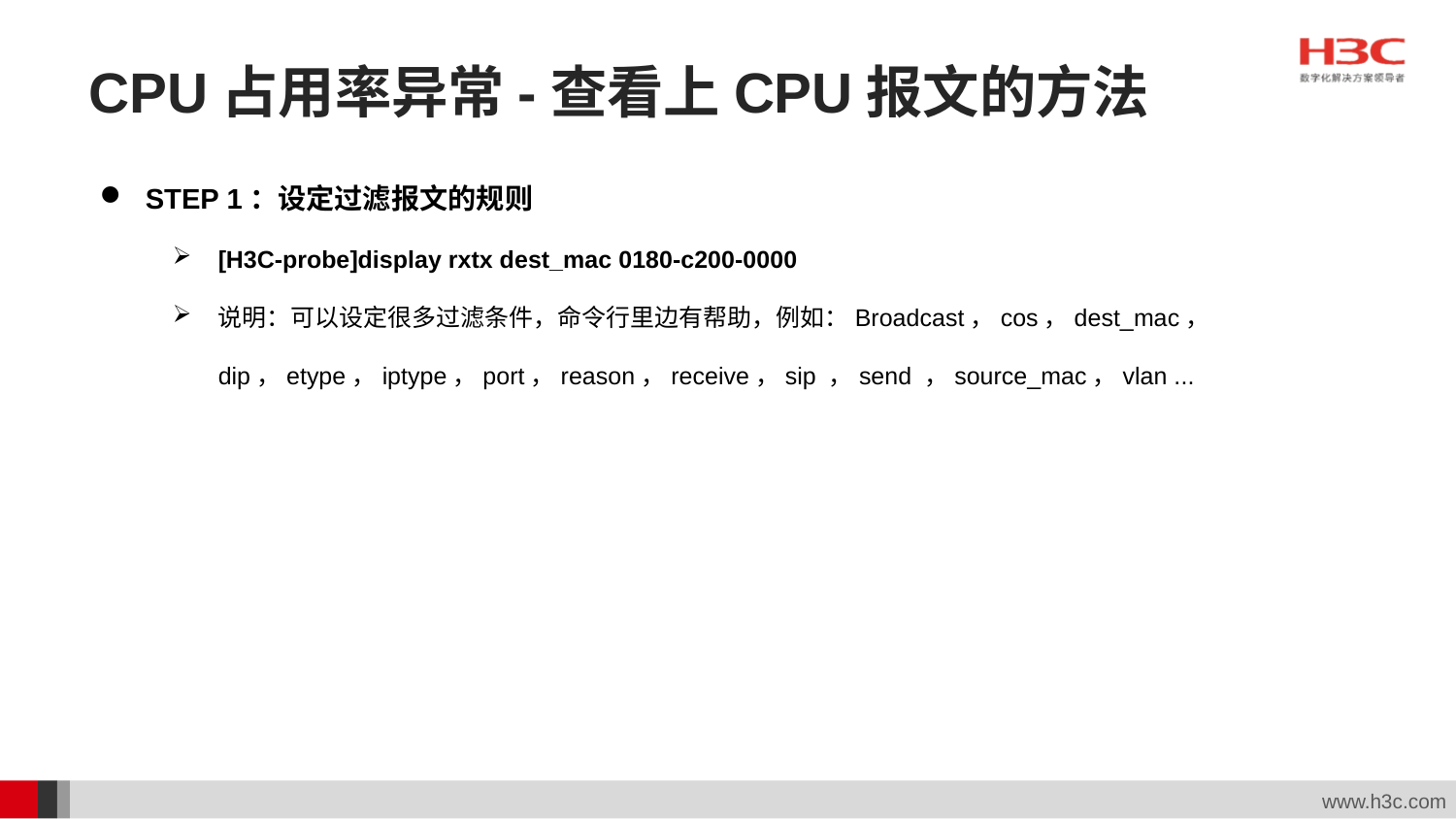

# CPU占用率异常-查看上CPU报文的方法
STEP 1：设定过滤报文的规则
[H3C-probe]display rxtx dest_mac 0180-c200-0000
说明：可以设定很多过滤条件，命令行里边有帮助，例如：Broadcast，cos，dest_mac， dip，etype，iptype，port，reason，receive，sip ，send ，source_mac，vlan ...